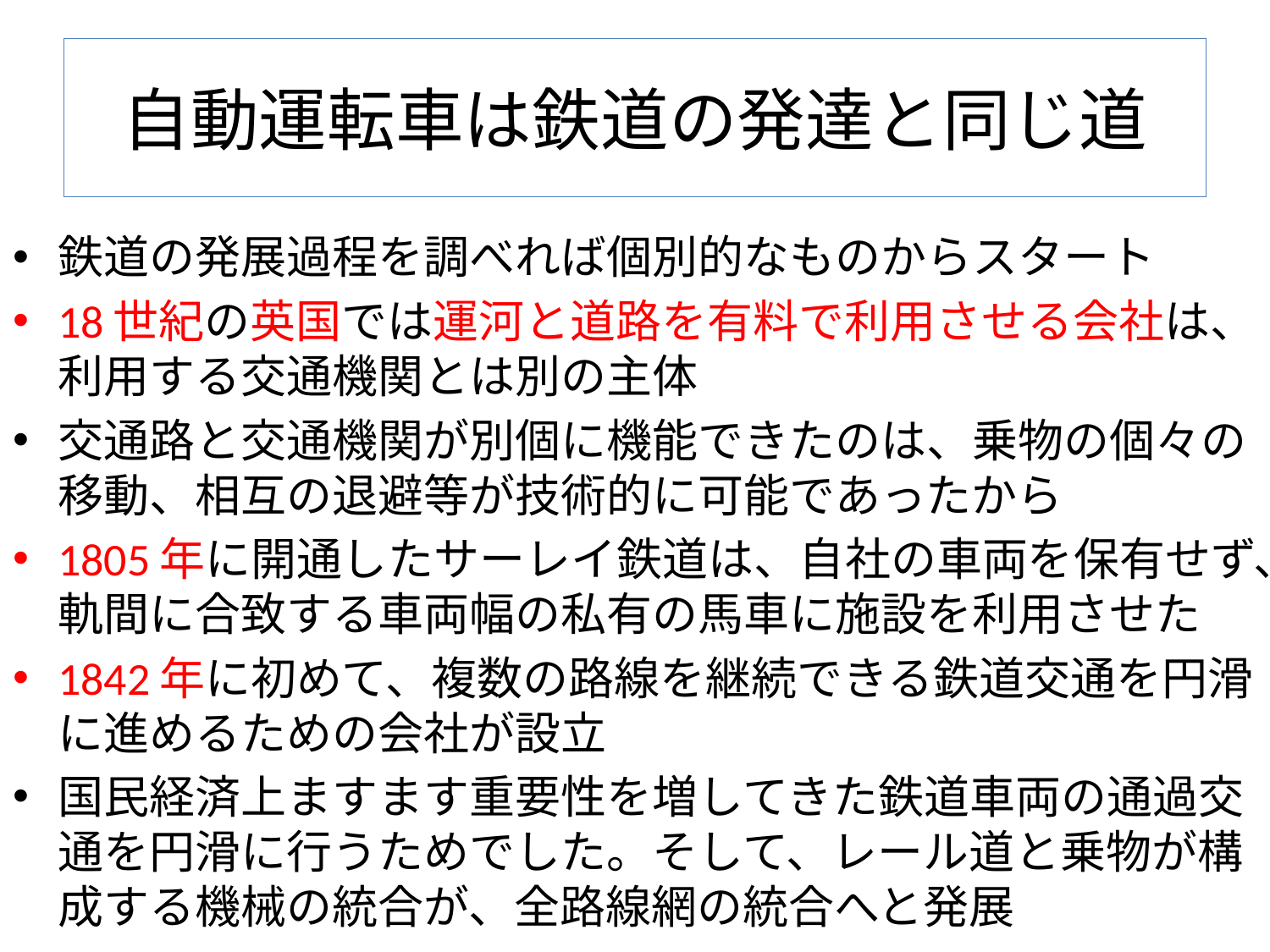

# 自動運転車は鉄道の発達と同じ道
鉄道の発展過程を調べれば個別的なものからスタート
18世紀の英国では運河と道路を有料で利用させる会社は、利用する交通機関とは別の主体
交通路と交通機関が別個に機能できたのは、乗物の個々の移動、相互の退避等が技術的に可能であったから
1805年に開通したサーレイ鉄道は、自社の車両を保有せず、軌間に合致する車両幅の私有の馬車に施設を利用させた
1842年に初めて、複数の路線を継続できる鉄道交通を円滑に進めるための会社が設立
国民経済上ますます重要性を増してきた鉄道車両の通過交通を円滑に行うためでした。そして、レール道と乗物が構成する機械の統合が、全路線網の統合へと発展